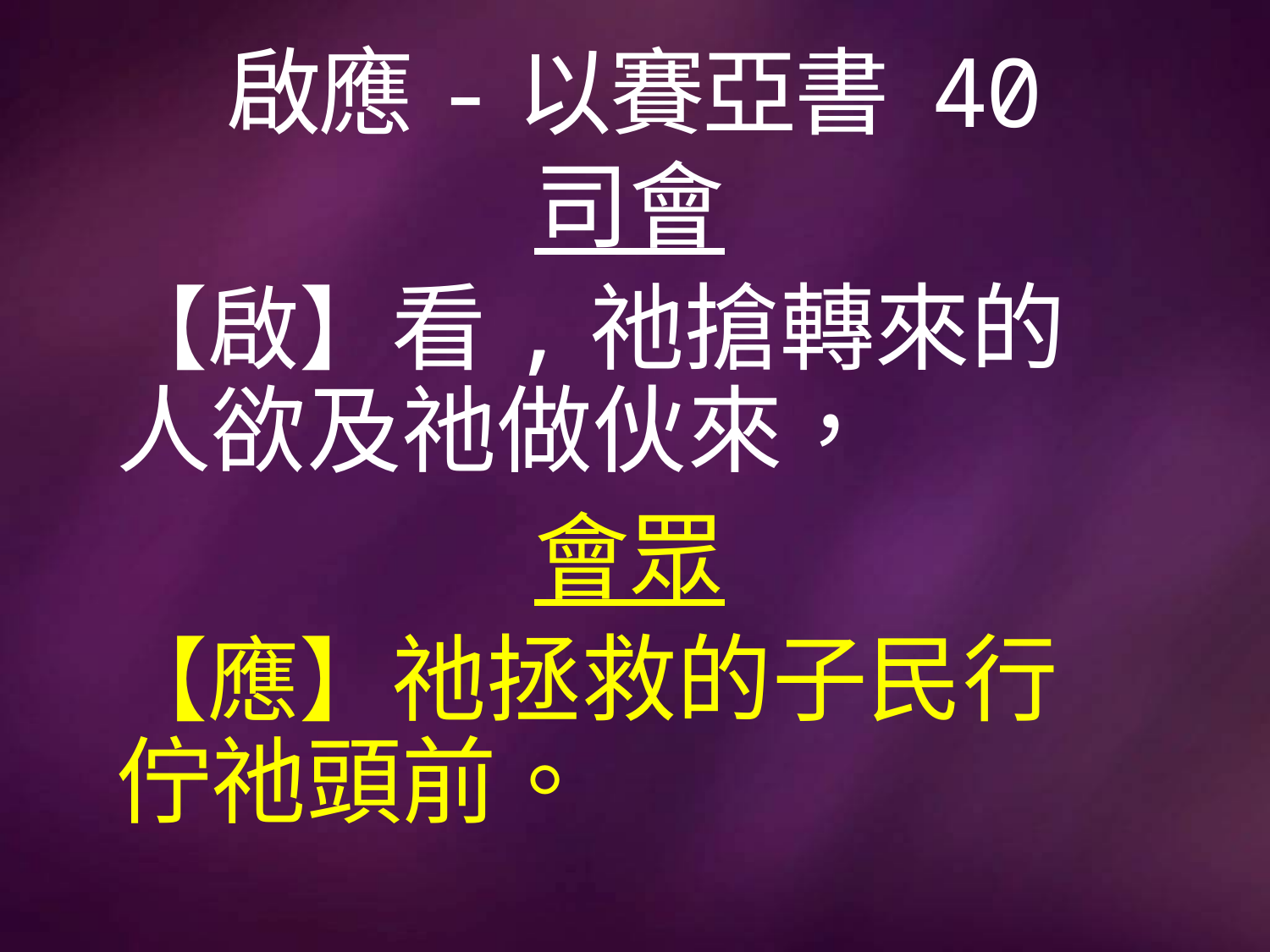

# 啟應-以賽亞書 40
司會
【啟】看,祂搶轉來的人欲及祂做伙來，

會眾
【應】祂拯救的子民行佇祂頭前。